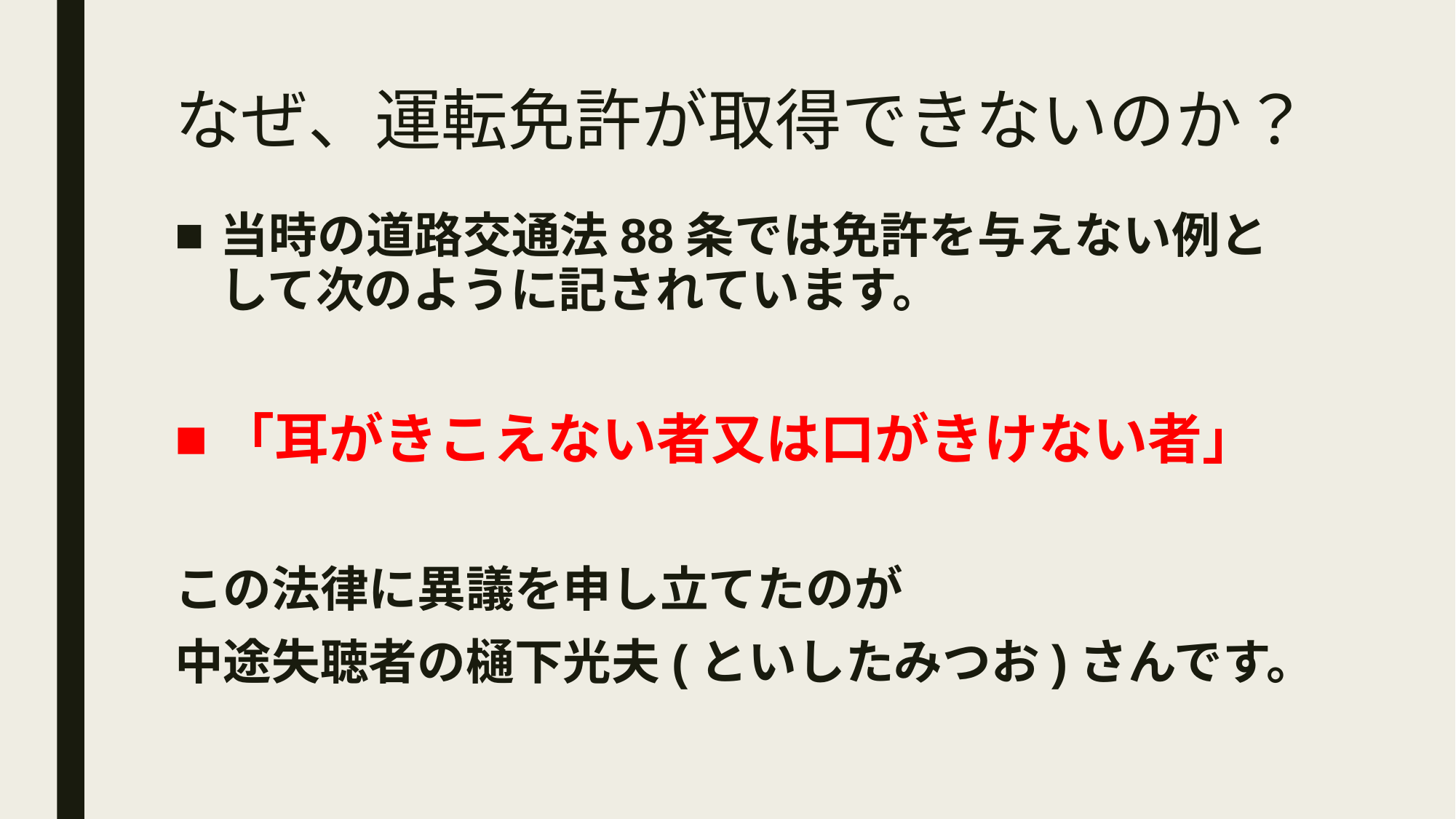

# なぜ、運転免許が取得できないのか？
当時の道路交通法88条では免許を与えない例として次のように記されています。

「耳がきこえない者又は口がきけない者」

この法律に異議を申し立てたのが
中途失聴者の樋下光夫(といしたみつお)さんです。